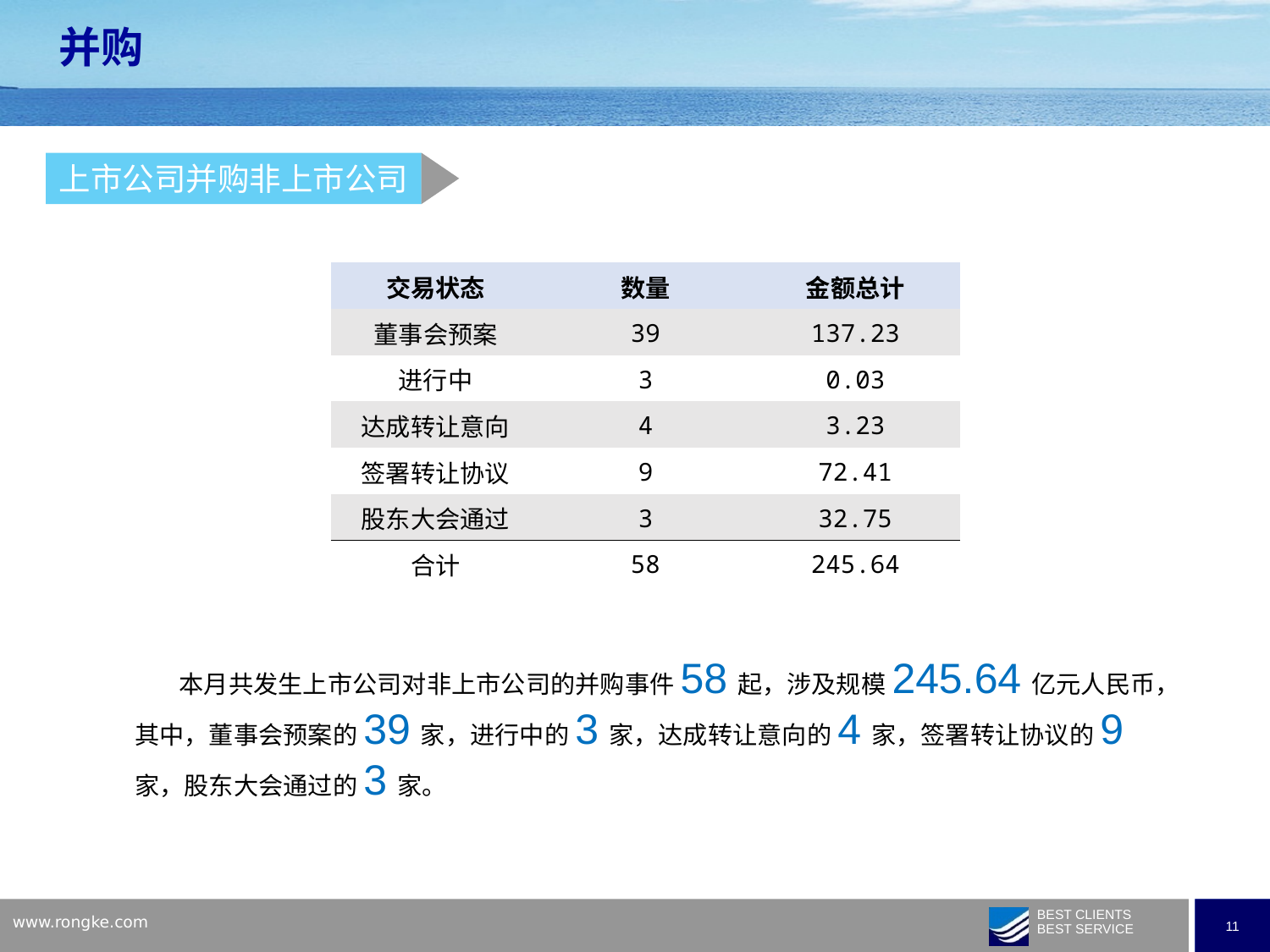

并购
上市公司并购非上市公司

| 交易状态 | 数量 | 金额总计 |
| --- | --- | --- |
| 董事会预案 | 39 | 137.23 |
| 进行中 | 3 | 0.03 |
| 达成转让意向 | 4 | 3.23 |
| 签署转让协议 | 9 | 72.41 |
| 股东大会通过 | 3 | 32.75 |
| 合计 | 58 | 245.64 |
       本月共发生上市公司对非上市公司的并购事件58起，涉及规模245.64亿元人民币，其中，董事会预案的39家，进行中的3家，达成转让意向的4家，签署转让协议的9家，股东大会通过的3家。